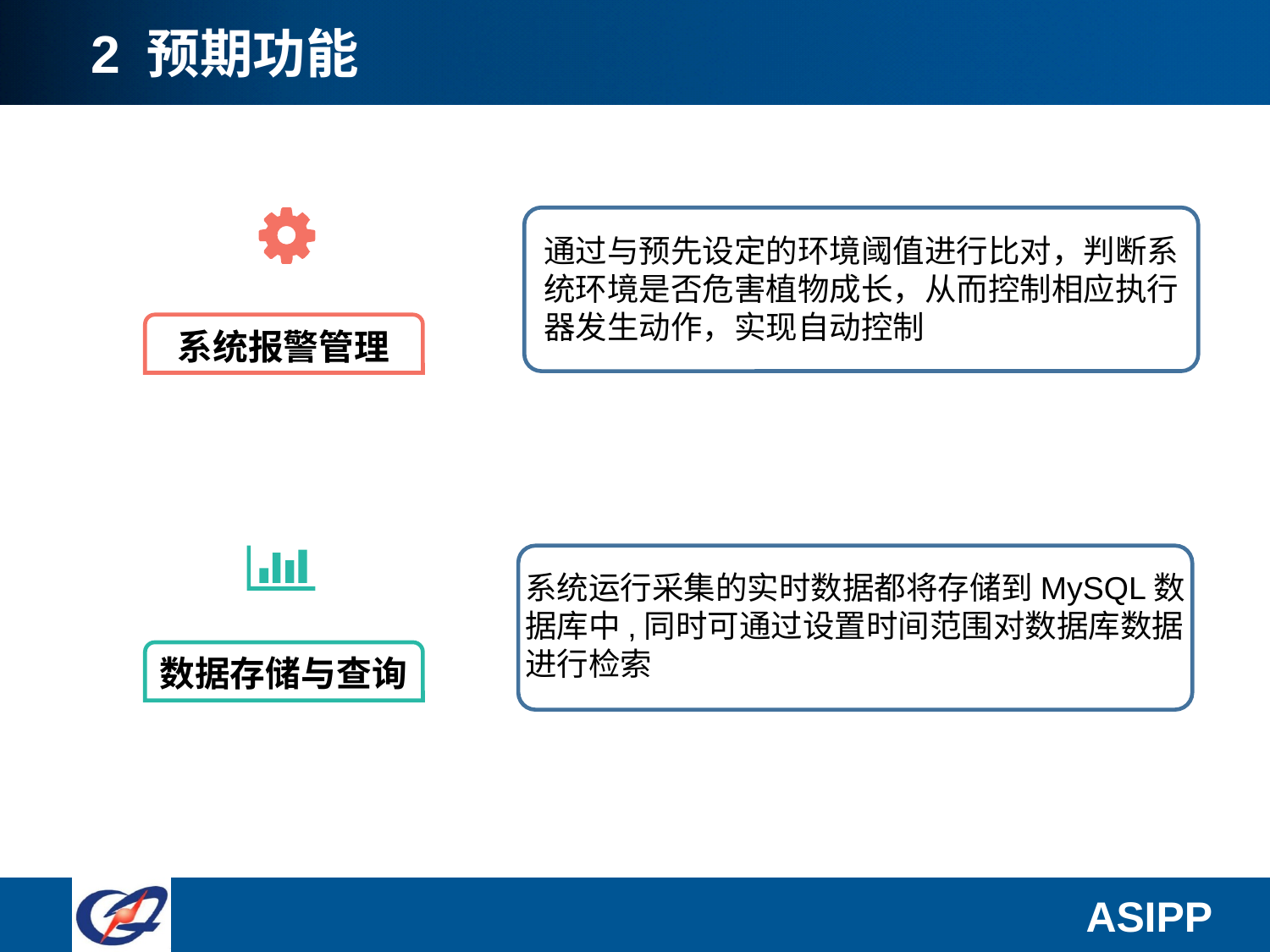

# 2 预期功能

通过与预先设定的环境阈值进行比对，判断系
统环境是否危害植物成长，从而控制相应执行
器发生动作，实现自动控制

系统报警管理

系统运行采集的实时数据都将存储到MySQL数
据库中,同时可通过设置时间范围对数据库数据
进行检索

数据存储与查询